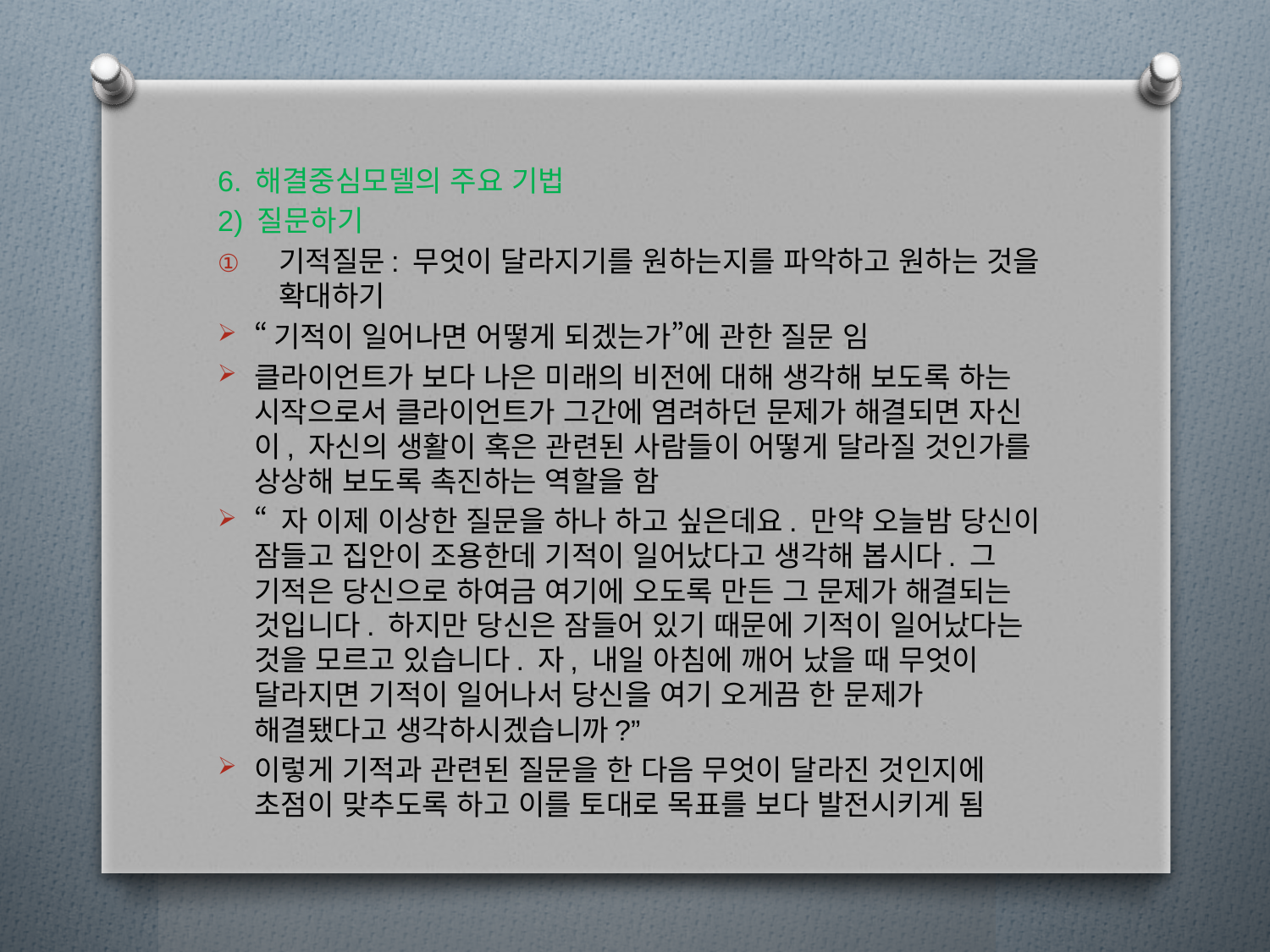

6. 해결중심모델의 주요 기법
2) 질문하기
기적질문: 무엇이 달라지기를 원하는지를 파악하고 원하는 것을 확대하기
“기적이 일어나면 어떻게 되겠는가”에 관한 질문 임
클라이언트가 보다 나은 미래의 비전에 대해 생각해 보도록 하는 시작으로서 클라이언트가 그간에 염려하던 문제가 해결되면 자신이, 자신의 생활이 혹은 관련된 사람들이 어떻게 달라질 것인가를 상상해 보도록 촉진하는 역할을 함
“ 자 이제 이상한 질문을 하나 하고 싶은데요. 만약 오늘밤 당신이 잠들고 집안이 조용한데 기적이 일어났다고 생각해 봅시다. 그 기적은 당신으로 하여금 여기에 오도록 만든 그 문제가 해결되는 것입니다. 하지만 당신은 잠들어 있기 때문에 기적이 일어났다는 것을 모르고 있습니다. 자, 내일 아침에 깨어 났을 때 무엇이 달라지면 기적이 일어나서 당신을 여기 오게끔 한 문제가 해결됐다고 생각하시겠습니까?”
이렇게 기적과 관련된 질문을 한 다음 무엇이 달라진 것인지에 초점이 맞추도록 하고 이를 토대로 목표를 보다 발전시키게 됨